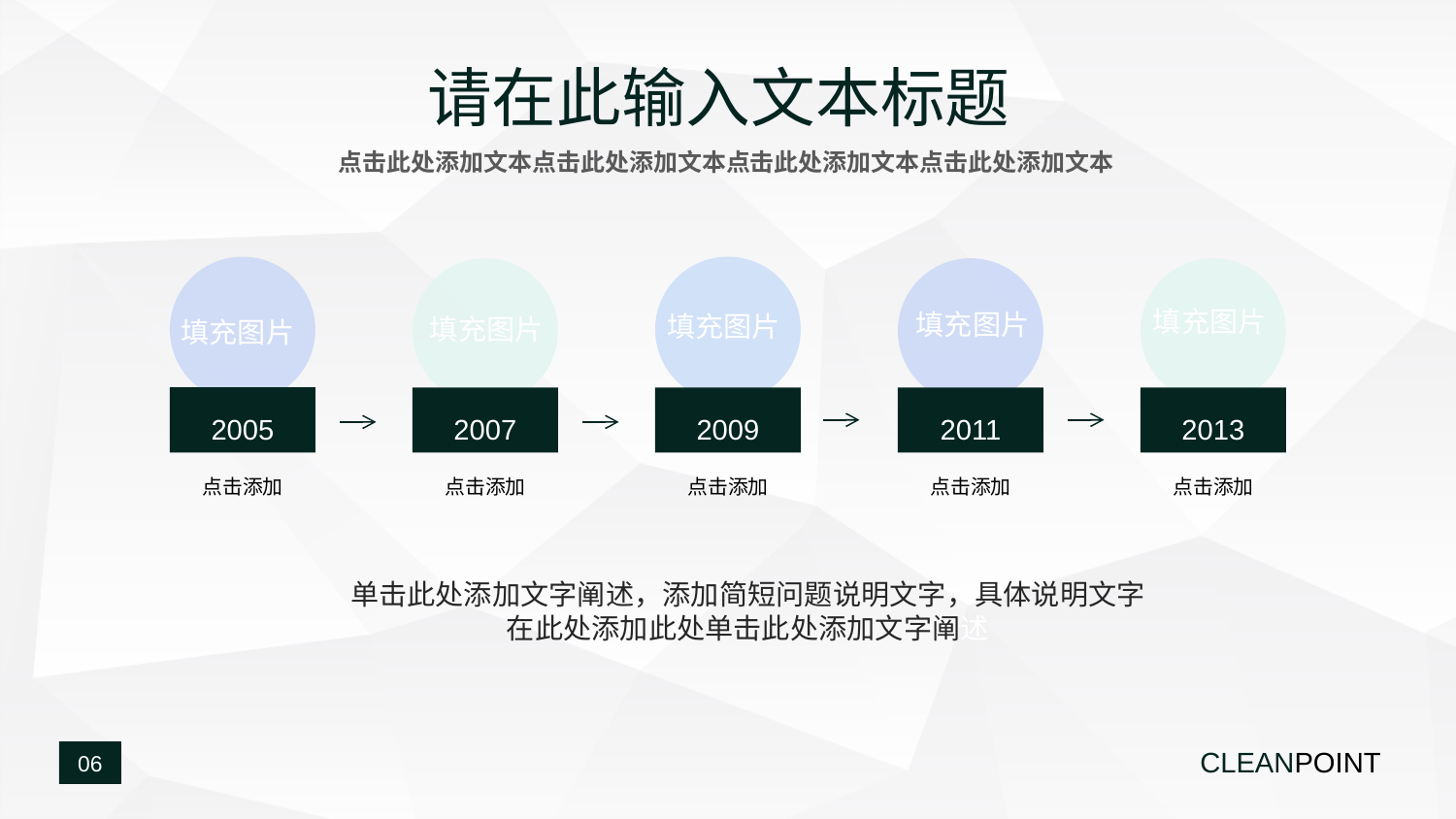

请在此输入文本标题
点击此处添加文本点击此处添加文本点击此处添加文本点击此处添加文本

2005
点击添加

2009
点击添加

2007
点击添加

2011
点击添加

2013
点击添加

填充图片
填充图片
填充图片
填充图片
填充图片
单击此处添加文字阐述，添加简短问题说明文字，具体说明文字在此处添加此处单击此处添加文字阐述
CLEANPOINT
06